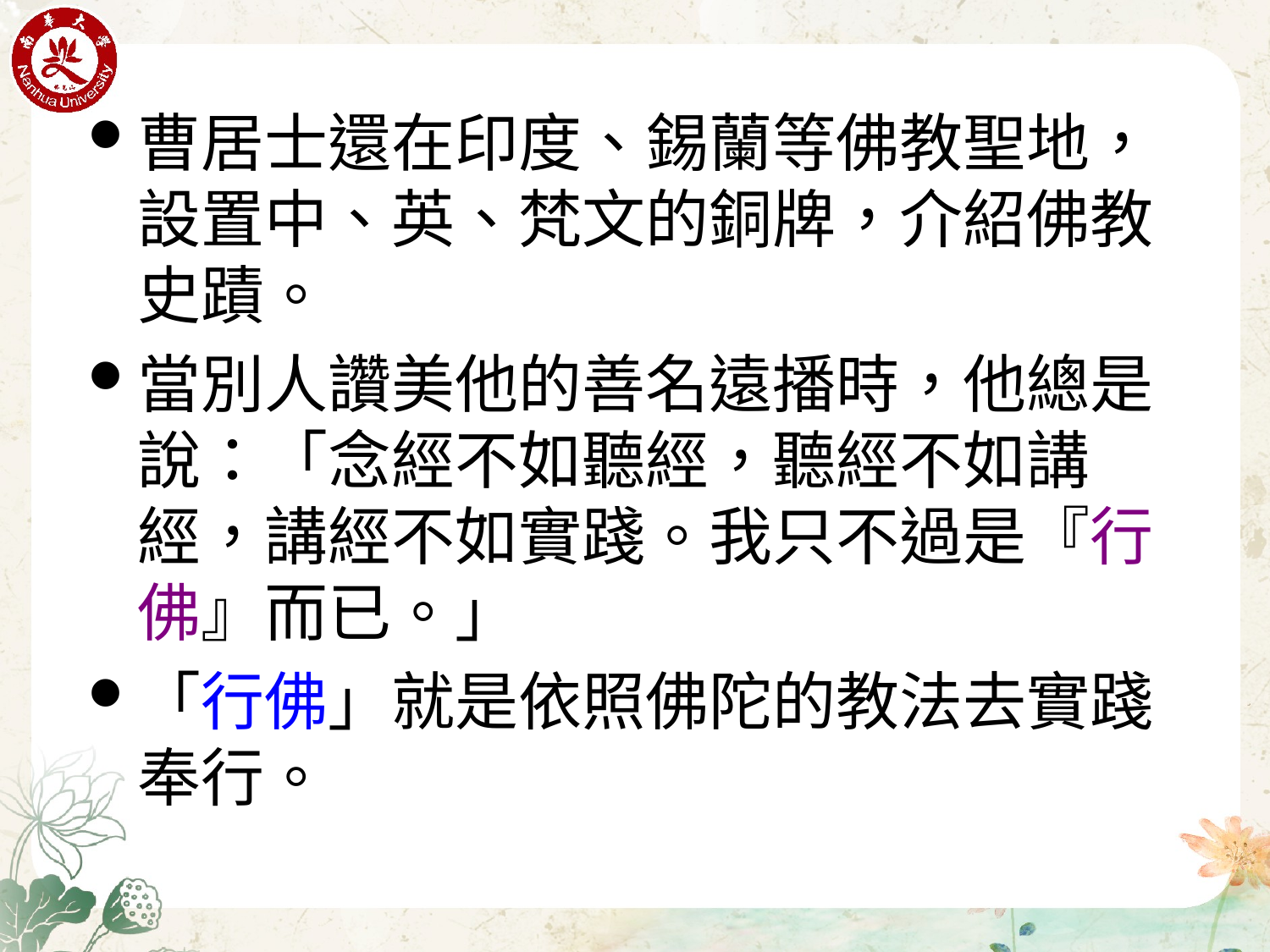

曹居士還在印度、錫蘭等佛教聖地，設置中、英、梵文的銅牌，介紹佛教史蹟。
當別人讚美他的善名遠播時，他總是說：「念經不如聽經，聽經不如講經，講經不如實踐。我只不過是『行佛』而已。」
「行佛」就是依照佛陀的教法去實踐奉行。